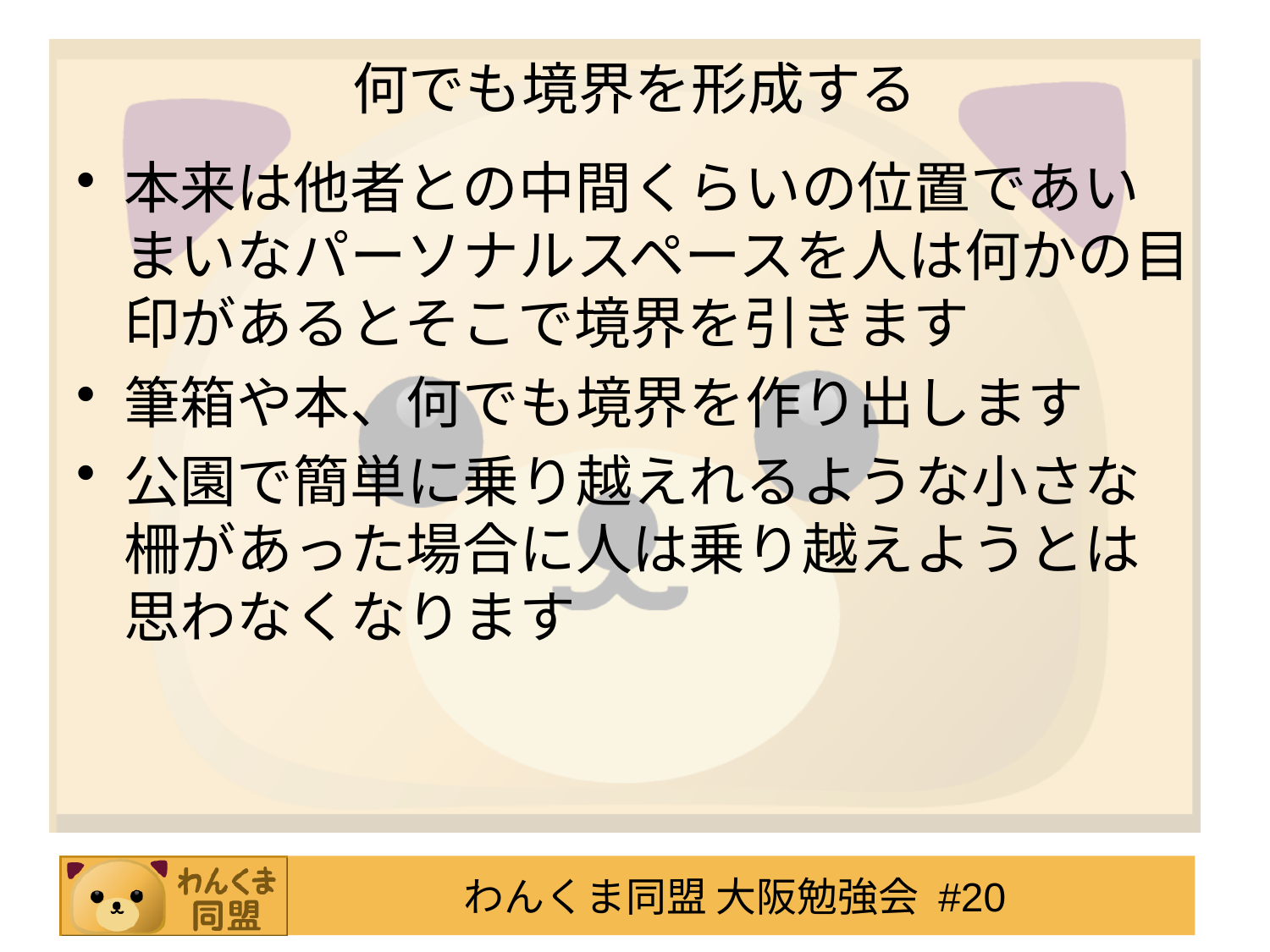

# 何でも境界を形成する
本来は他者との中間くらいの位置であいまいなパーソナルスペースを人は何かの目印があるとそこで境界を引きます
筆箱や本、何でも境界を作り出します
公園で簡単に乗り越えれるような小さな柵があった場合に人は乗り越えようとは思わなくなります